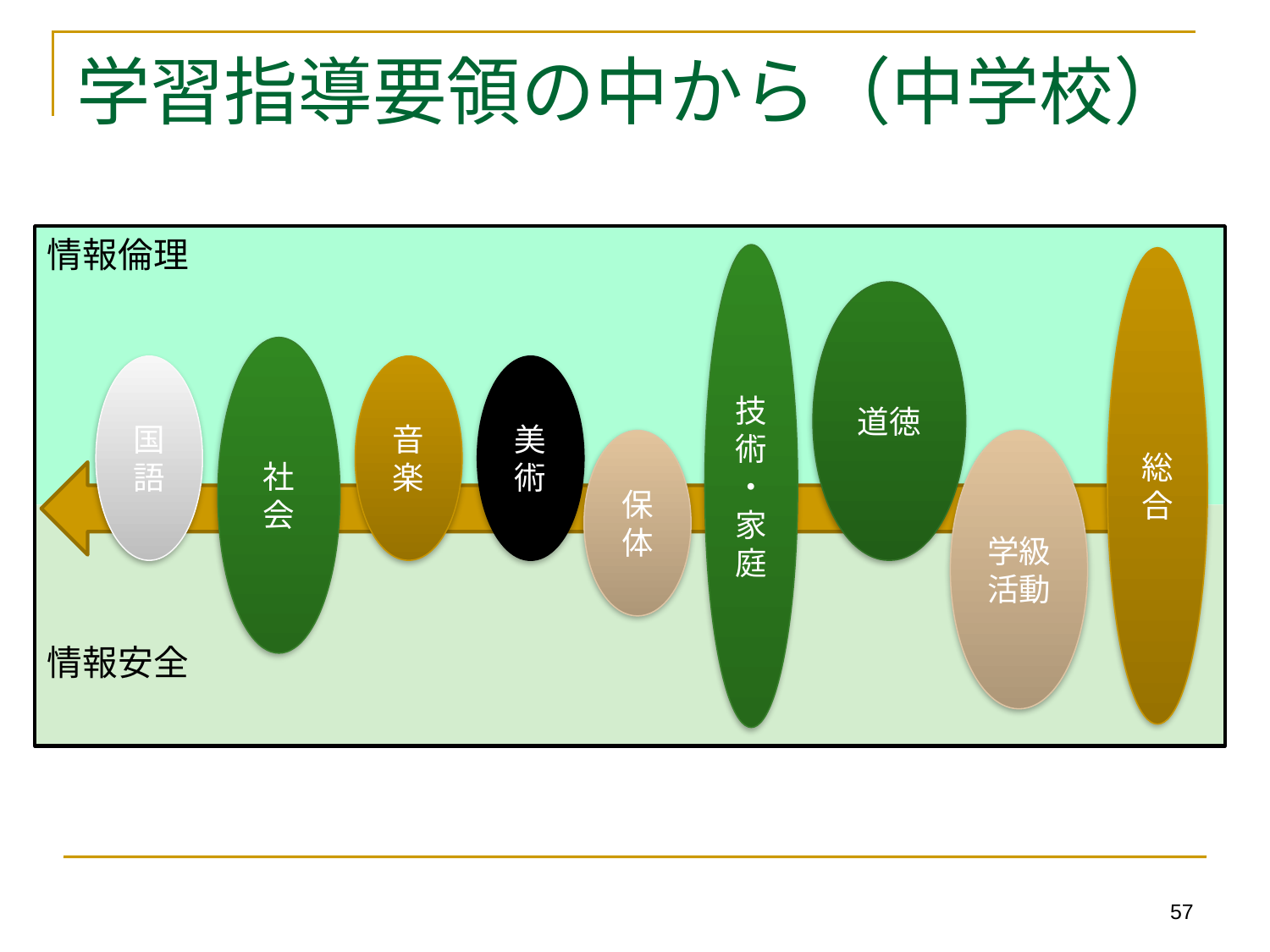

# 学習指導要領の中から（中学校）

情報倫理
技術・家庭
総合
道徳
社会
国語
音楽
美術
保体
学級活動

情報安全
57